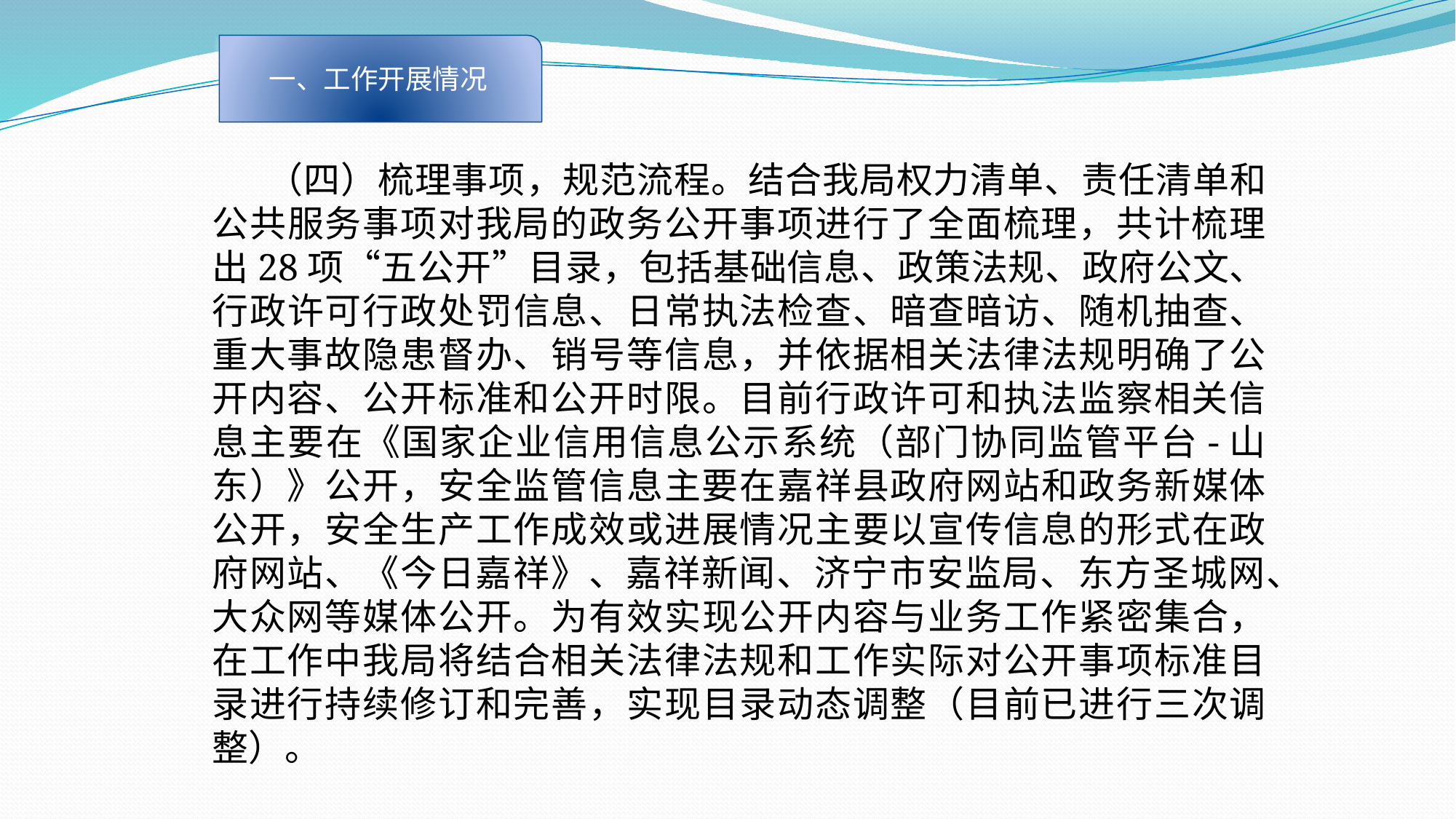

一、工作开展情况
（四）梳理事项，规范流程。结合我局权力清单、责任清单和公共服务事项对我局的政务公开事项进行了全面梳理，共计梳理出28项“五公开”目录，包括基础信息、政策法规、政府公文、行政许可行政处罚信息、日常执法检查、暗查暗访、随机抽查、重大事故隐患督办、销号等信息，并依据相关法律法规明确了公开内容、公开标准和公开时限。目前行政许可和执法监察相关信息主要在《国家企业信用信息公示系统（部门协同监管平台-山东）》公开，安全监管信息主要在嘉祥县政府网站和政务新媒体公开，安全生产工作成效或进展情况主要以宣传信息的形式在政府网站、《今日嘉祥》、嘉祥新闻、济宁市安监局、东方圣城网、大众网等媒体公开。为有效实现公开内容与业务工作紧密集合，在工作中我局将结合相关法律法规和工作实际对公开事项标准目录进行持续修订和完善，实现目录动态调整（目前已进行三次调整）。